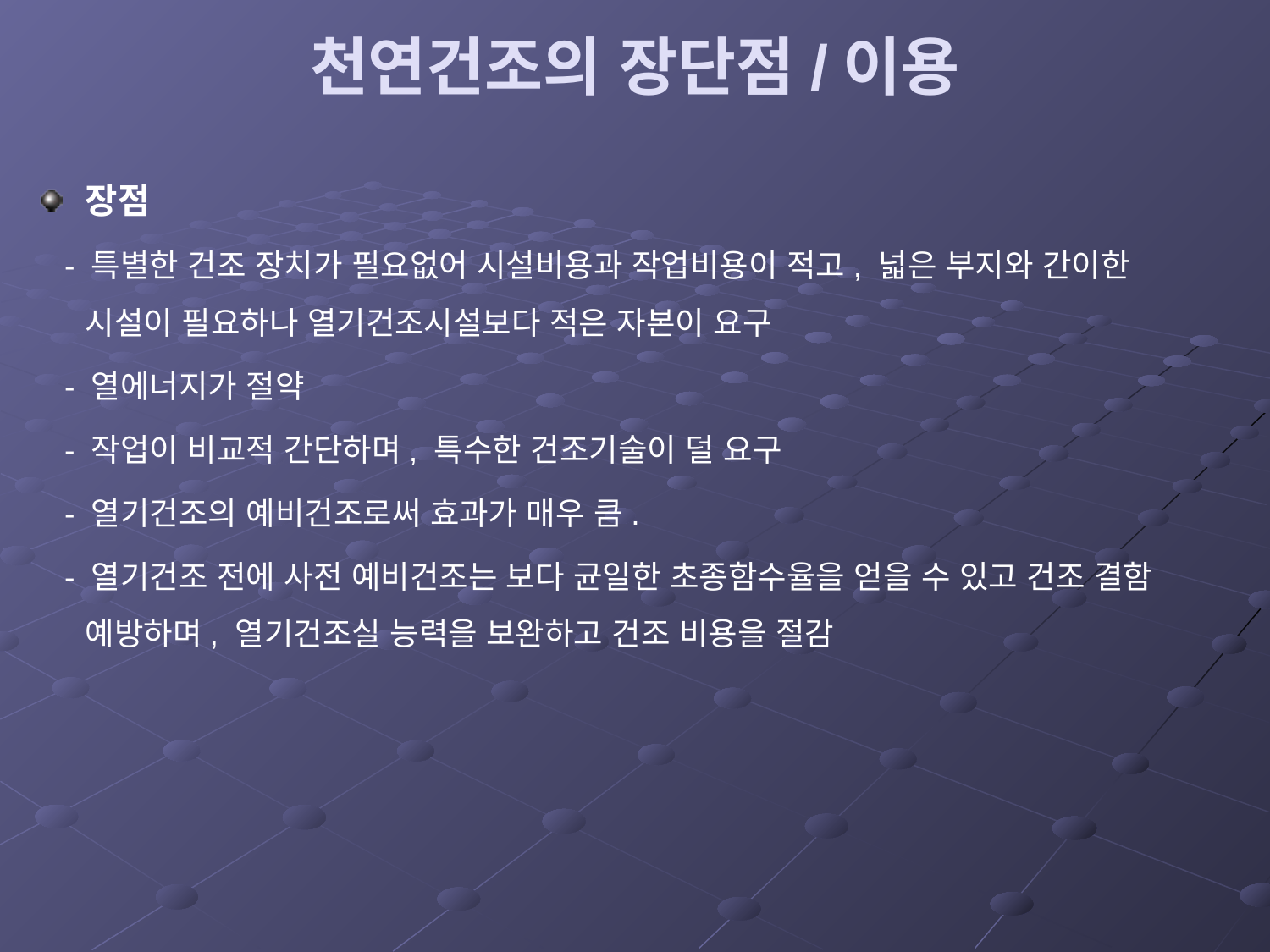

# 천연건조의 장단점/이용
장점
   - 특별한 건조 장치가 필요없어 시설비용과 작업비용이 적고, 넓은 부지와 간이한 시설이 필요하나 열기건조시설보다 적은 자본이 요구
   - 열에너지가 절약
   - 작업이 비교적 간단하며, 특수한 건조기술이 덜 요구
   - 열기건조의 예비건조로써 효과가 매우 큼.
   - 열기건조 전에 사전 예비건조는 보다 균일한 초종함수율을 얻을 수 있고 건조 결함 예방하며, 열기건조실 능력을 보완하고 건조 비용을 절감